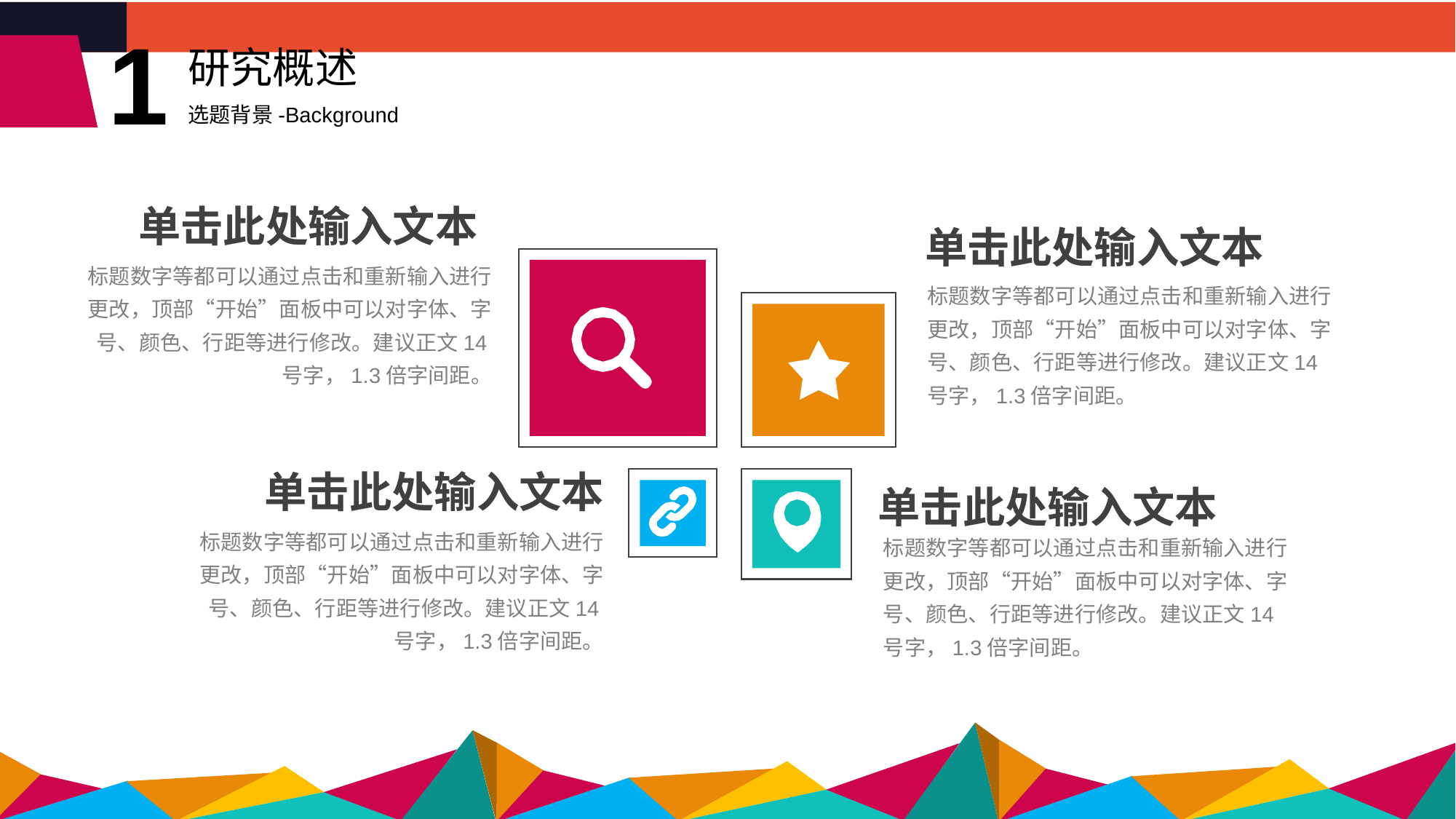

1

研究概述
选题背景-Background
单击此处输入文本
单击此处输入文本

标题数字等都可以通过点击和重新输入进行更改，顶部“开始”面板中可以对字体、字号、颜色、行距等进行修改。建议正文14号字，1.3倍字间距。
标题数字等都可以通过点击和重新输入进行更改，顶部“开始”面板中可以对字体、字号、颜色、行距等进行修改。建议正文14号字，1.3倍字间距。
单击此处输入文本
单击此处输入文本
标题数字等都可以通过点击和重新输入进行更改，顶部“开始”面板中可以对字体、字号、颜色、行距等进行修改。建议正文14号字，1.3倍字间距。
标题数字等都可以通过点击和重新输入进行更改，顶部“开始”面板中可以对字体、字号、颜色、行距等进行修改。建议正文14号字，1.3倍字间距。